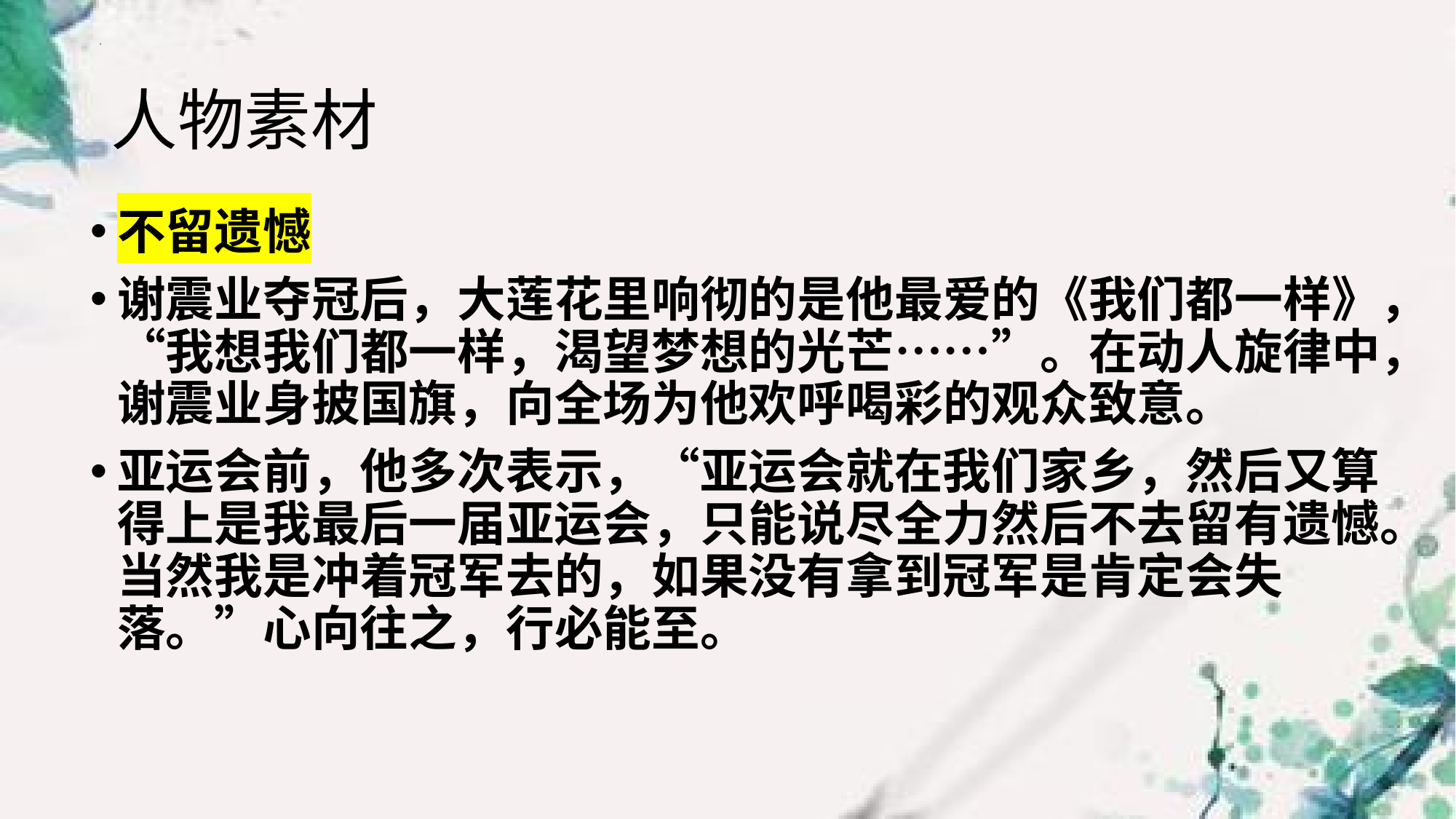

# 人物素材
不留遗憾
谢震业夺冠后，大莲花里响彻的是他最爱的《我们都一样》，“我想我们都一样，渴望梦想的光芒……”。在动人旋律中，谢震业身披国旗，向全场为他欢呼喝彩的观众致意。
亚运会前，他多次表示，“亚运会就在我们家乡，然后又算得上是我最后一届亚运会，只能说尽全力然后不去留有遗憾。当然我是冲着冠军去的，如果没有拿到冠军是肯定会失落。”心向往之，行必能至。